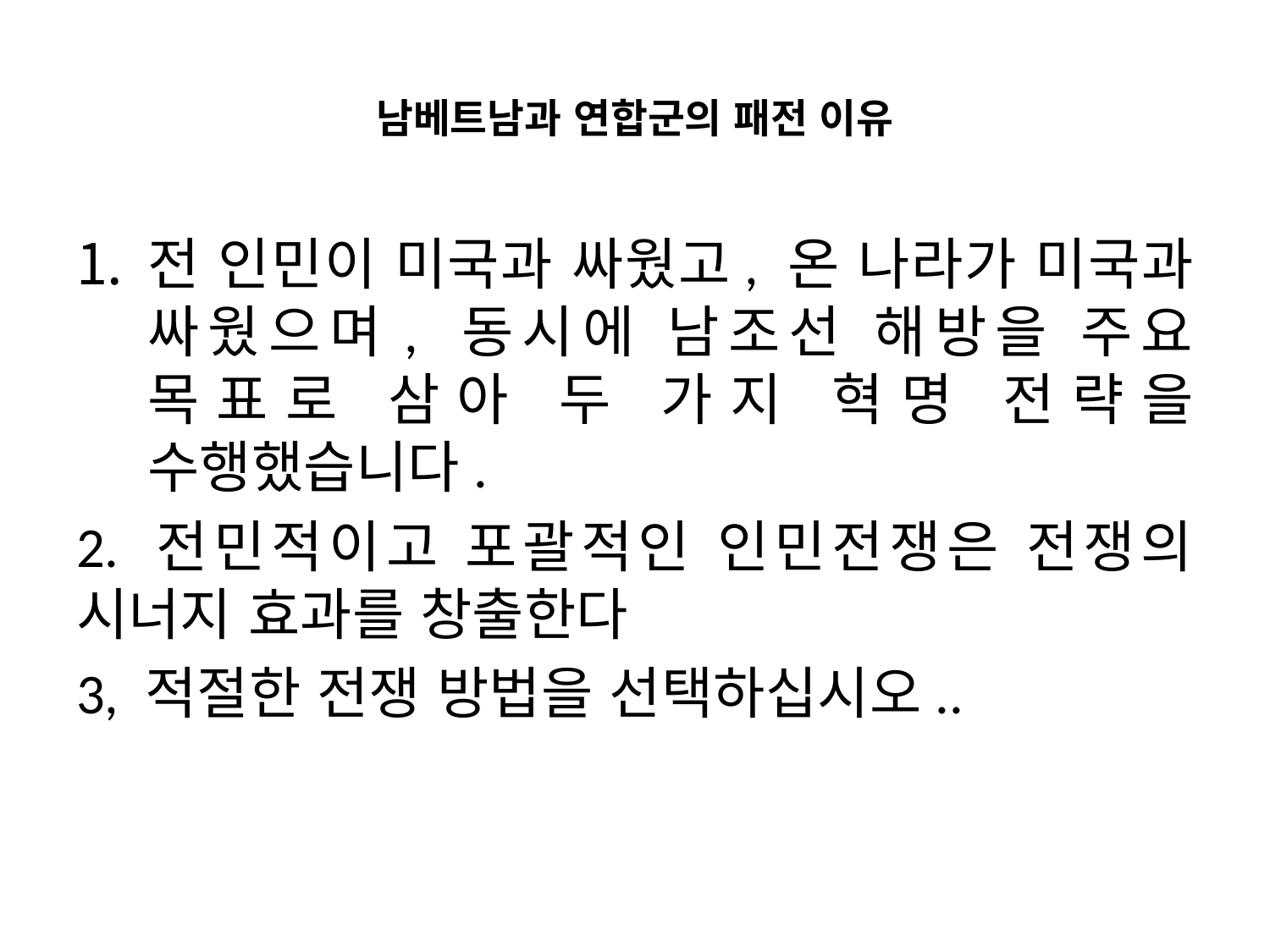

# 남베트남과 연합군의 패전 이유
전 인민이 미국과 싸웠고, 온 나라가 미국과 싸웠으며, 동시에 남조선 해방을 주요 목표로 삼아 두 가지 혁명 전략을 수행했습니다.
2. 전민적이고 포괄적인 인민전쟁은 전쟁의 시너지 효과를 창출한다
3, 적절한 전쟁 방법을 선택하십시오..